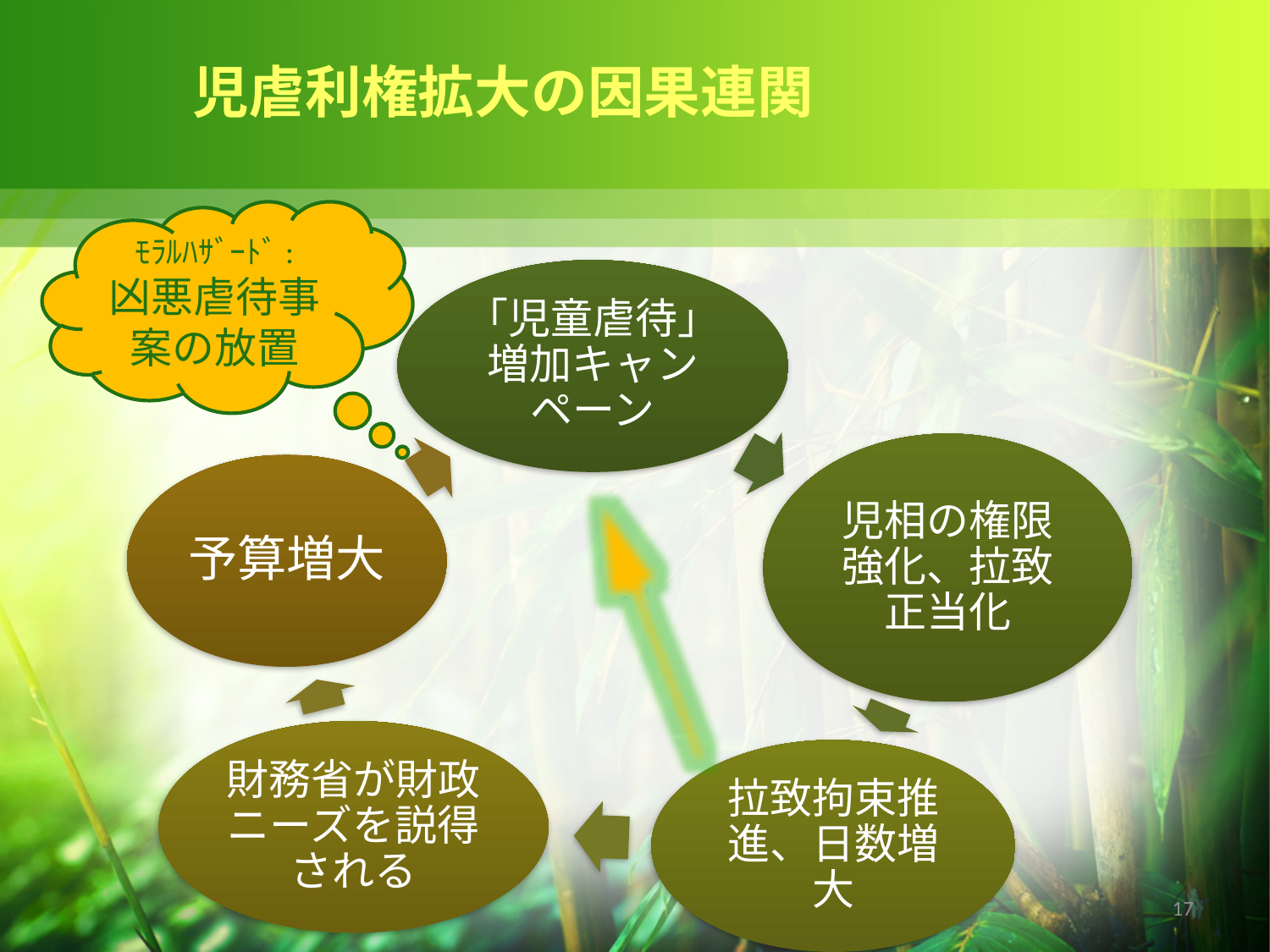

児虐利権拡大の因果連関
ﾓﾗﾙﾊｻﾞｰﾄﾞ:
凶悪虐待事案の放置

「児童虐待」増加キャンペーン

児相の権限強化、拉致正当化
予算増大

財務省が財政ニーズを説得される
拉致拘束推進、日数増大

17